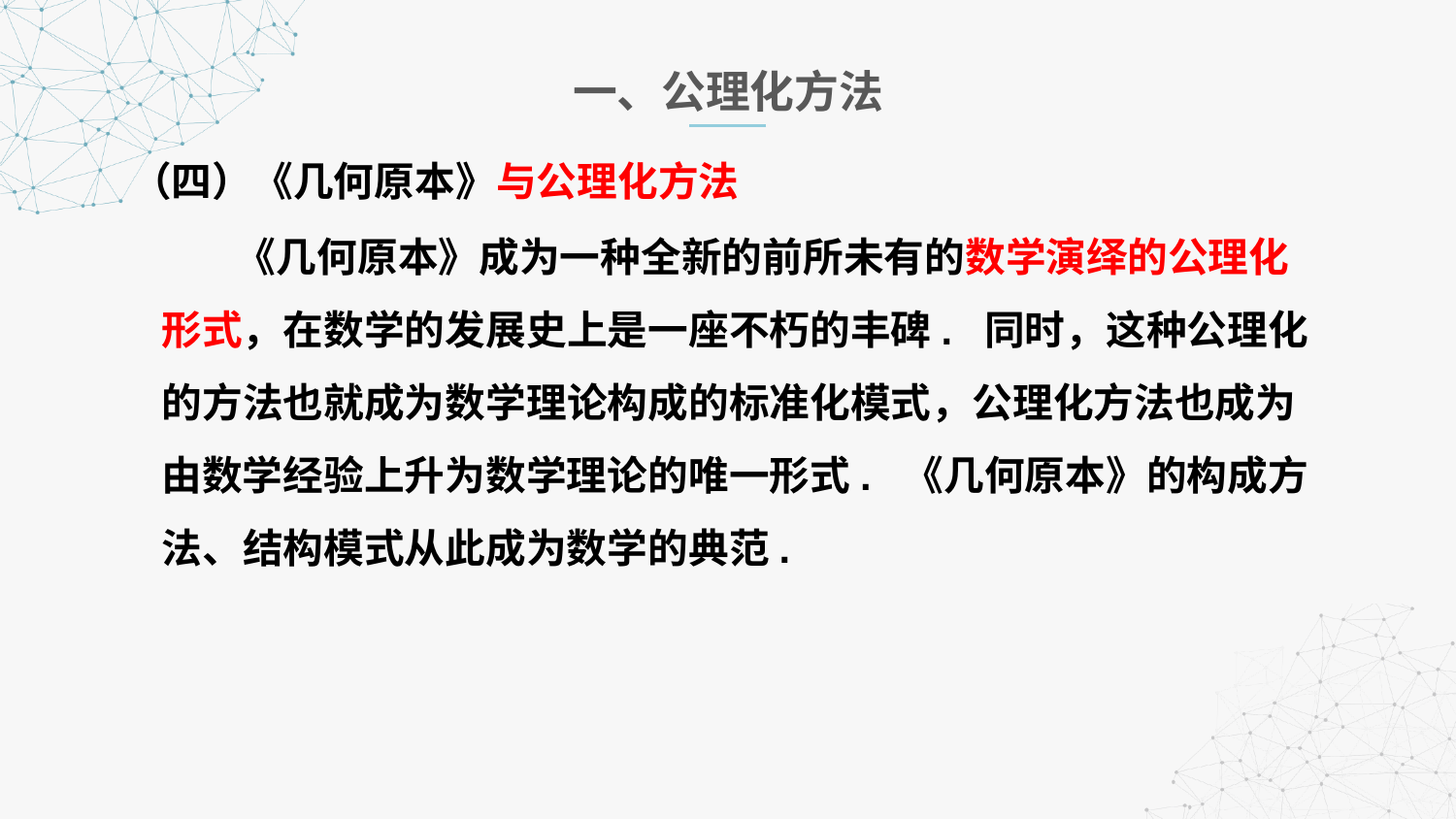

一、公理化方法
（四）《几何原本》与公理化方法
       《几何原本》成为一种全新的前所未有的数学演绎的公理化形式，在数学的发展史上是一座不朽的丰碑.  同时，这种公理化的方法也就成为数学理论构成的标准化模式，公理化方法也成为由数学经验上升为数学理论的唯一形式.  《几何原本》的构成方法、结构模式从此成为数学的典范.